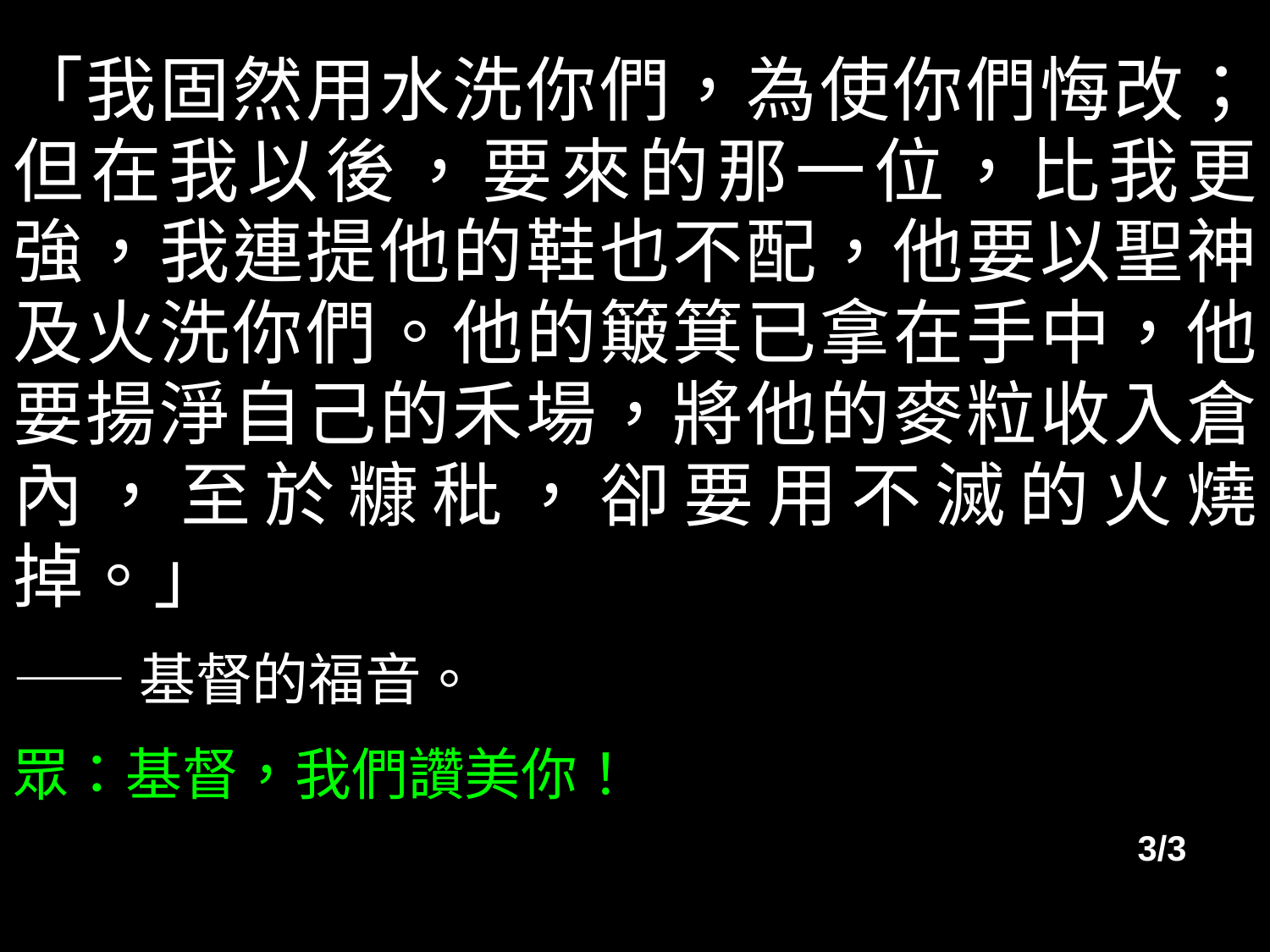

「我固然用水洗你們，為使你們悔改；但在我以後，要來的那一位，比我更強，我連提他的鞋也不配，他要以聖神及火洗你們。他的簸箕已拿在手中，他要揚淨自己的禾場，將他的麥粒收入倉內，至於糠秕，卻要用不滅的火燒掉。」
——基督的福音。
眾：基督，我們讚美你！

3/3